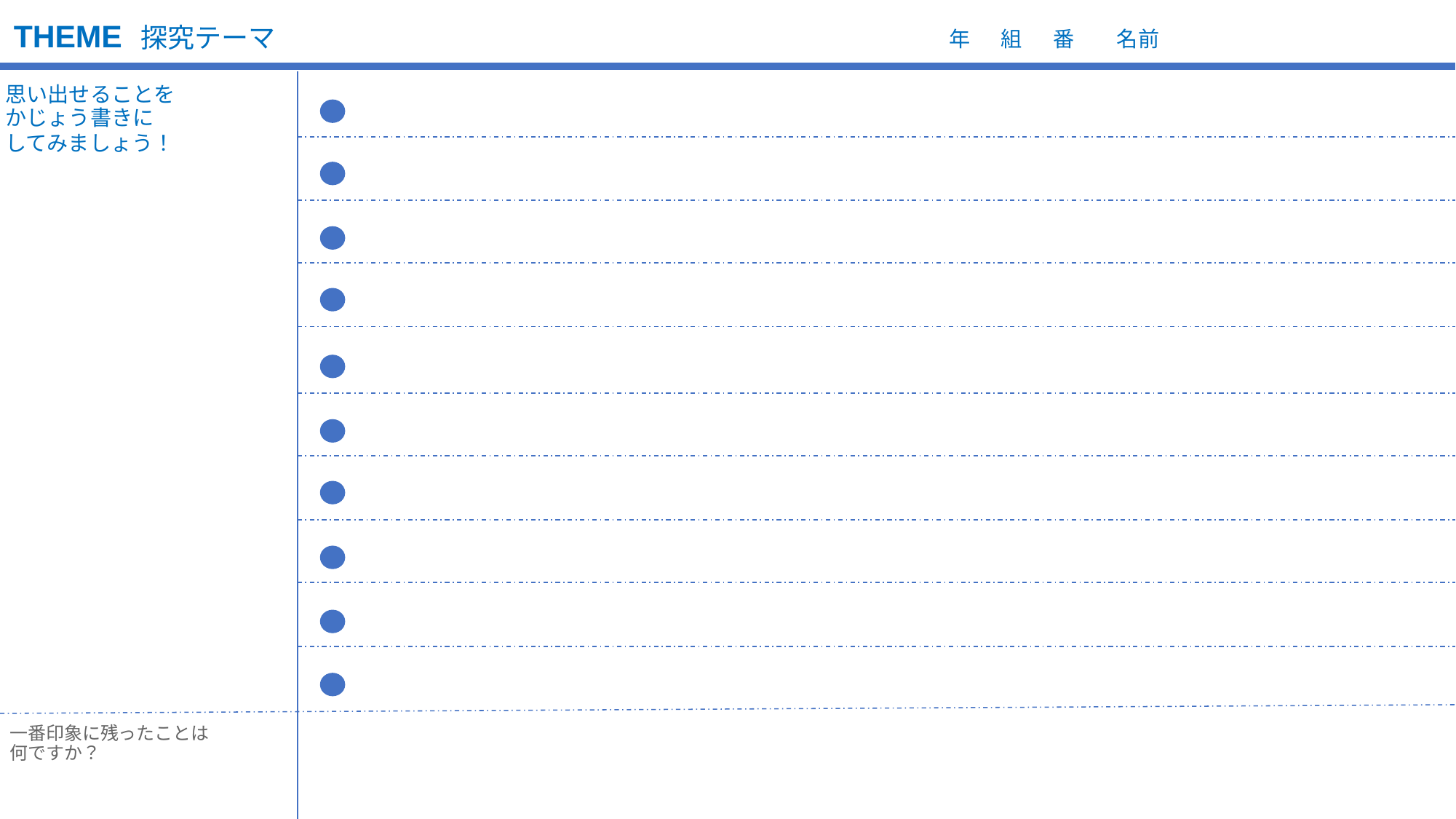

THEME　探究テーマ

             年　  組　  番　　名前
思い出せることを
かじょう書きに
してみましょう！

一番印象に残ったことは
何ですか？